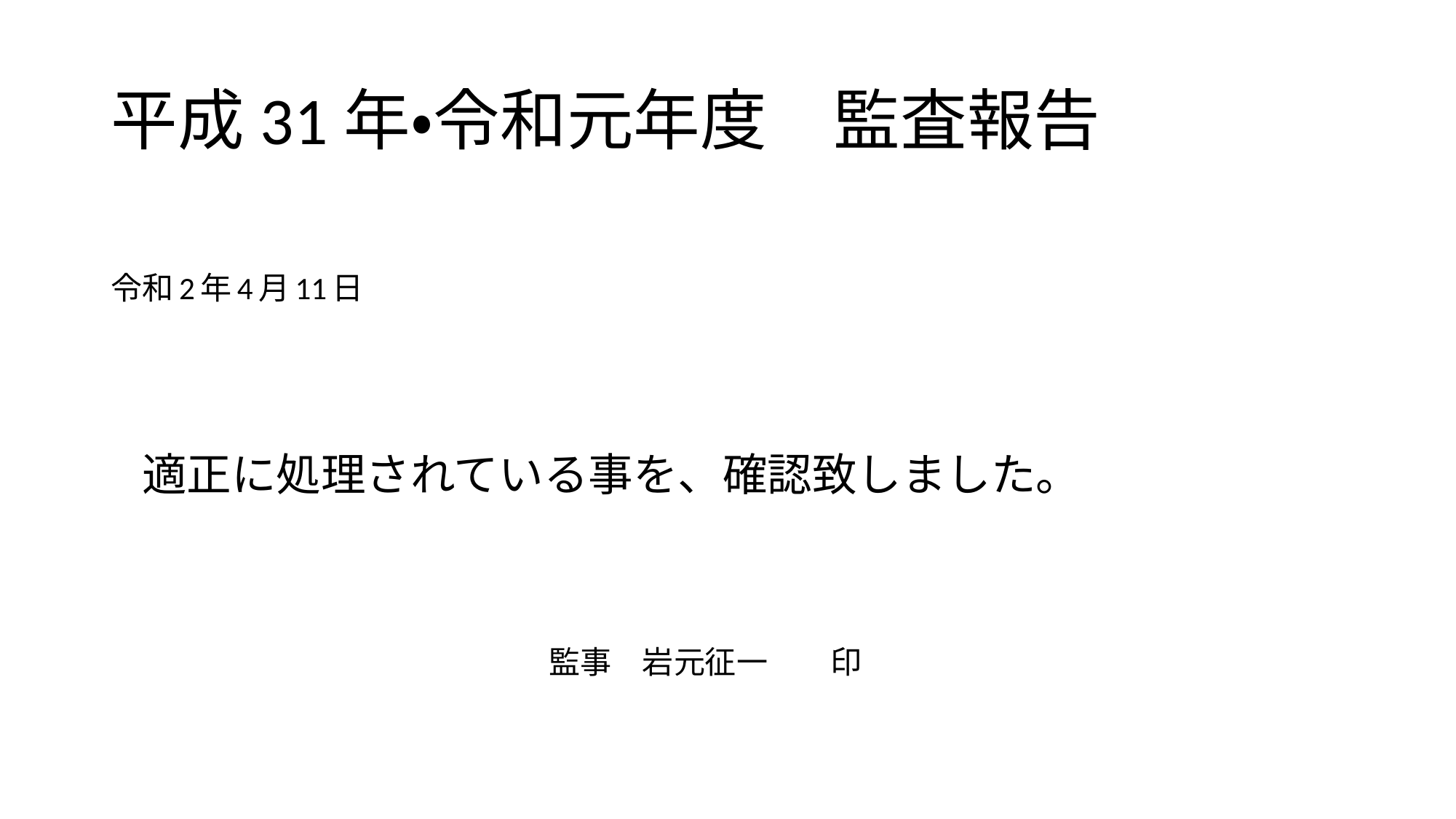

# 平成31年・令和元年度　監査報告

令和2年4月11日

　適正に処理されている事を、確認致しました。

　　　　　　　　　　　　　　監事　岩元征一　　印